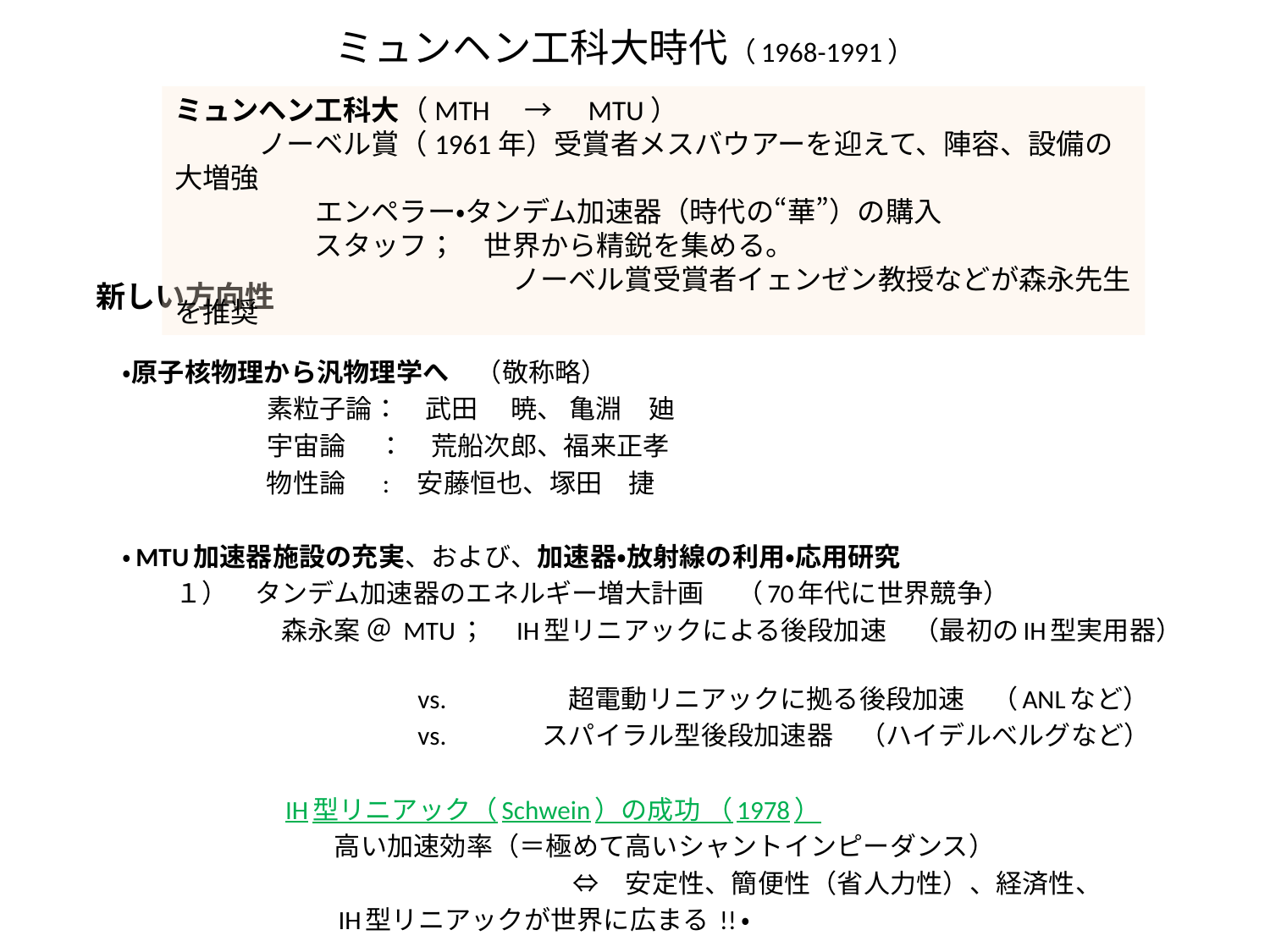

# ミュンヘン工科大時代（1968-1991）

新しい方向性

　・原子核物理から汎物理学へ　（敬称略）
　　　　  　　素粒子論：　武田　 暁、 亀淵　廸
　　　　　 　 宇宙論　 ：　荒船次郎、福来正孝
　　　　  　　物性論　 :    安藤恒也、塚田　捷

　・MTU加速器施設の充実、および、加速器・放射線の利用・応用研究
　　　１）　タンデム加速器のエネルギー増大計画 　（70年代に世界競争）
　　　　　　　森永案 ＠ MTU；　IH型リニアックによる後段加速　（最初のIH型実用器）
　　　　　　　　　　　　vs.　　　　  超電動リニアックに拠る後段加速　（ANLなど）
　　　　　　　　　　　　vs.         　  スパイラル型後段加速器　（ハイデルべルグなど）

　　　　　　　IH型リニアック（Schwein）の成功 （1978）
　　　　　　　　　高い加速効率（＝極めて高いシャントインピーダンス）
　　　　　　　　　　　　　　　         　⇔　安定性、簡便性（省人力性）、経済性、
　　　　　　　　　IH型リニアックが世界に広まる !!・
ミュンヘン工科大（MTH　→　MTU）
　　　ノーベル賞（1961年）受賞者メスバウアーを迎えて、陣容、設備の大増強
　　　　　エンペラー・タンデム加速器（時代の“華”）の購入
　　　　　スタッフ；　世界から精鋭を集める。
　　　　　　　　　　　　ノーベル賞受賞者イェンゼン教授などが森永先生を推奨